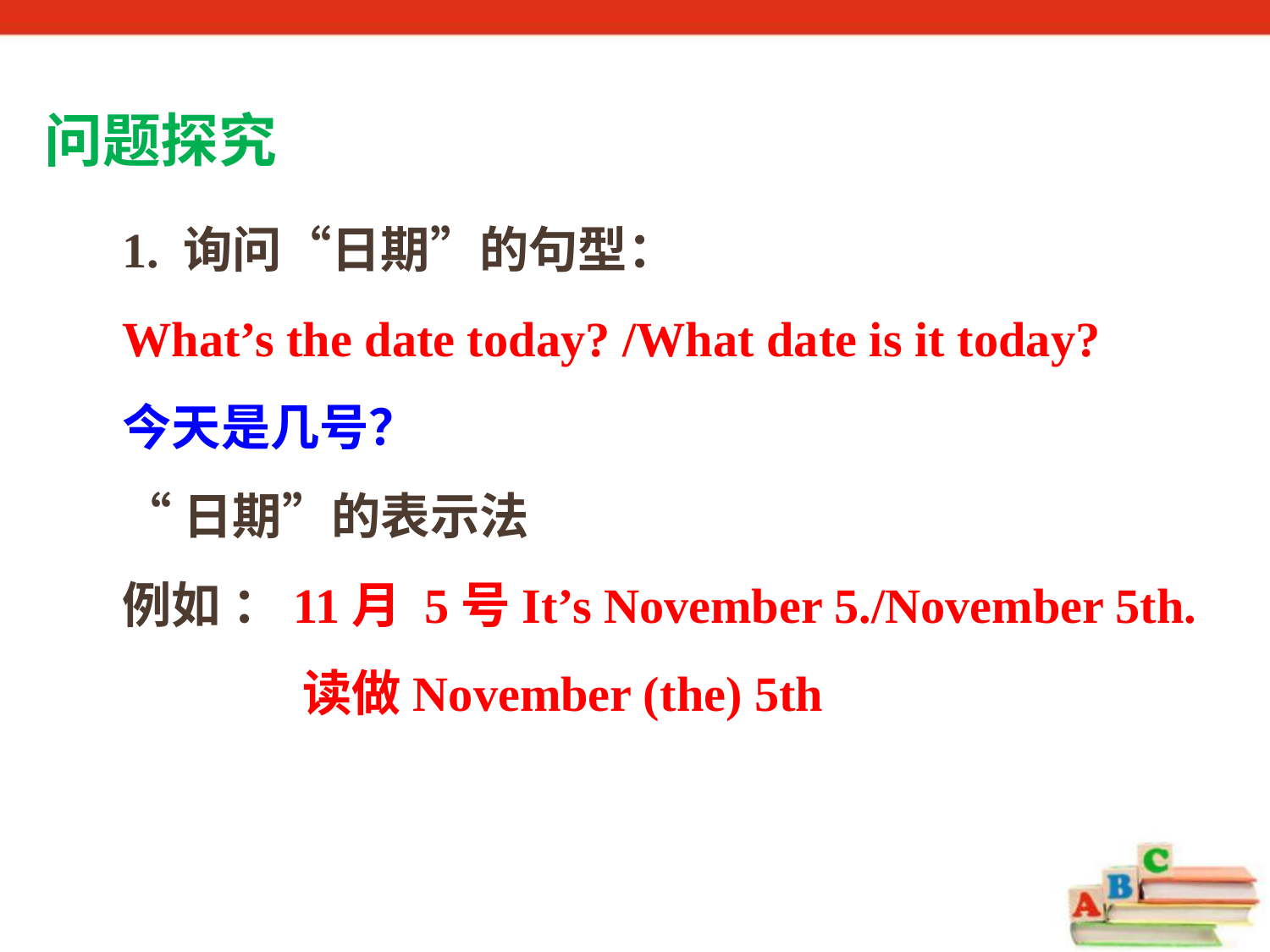

问题探究
1. 询问“日期”的句型：
What’s the date today? /What date is it today?
今天是几号？
“日期”的表示法
例如 ：11月 5号It’s November 5./November 5th.
               读做November (the) 5th